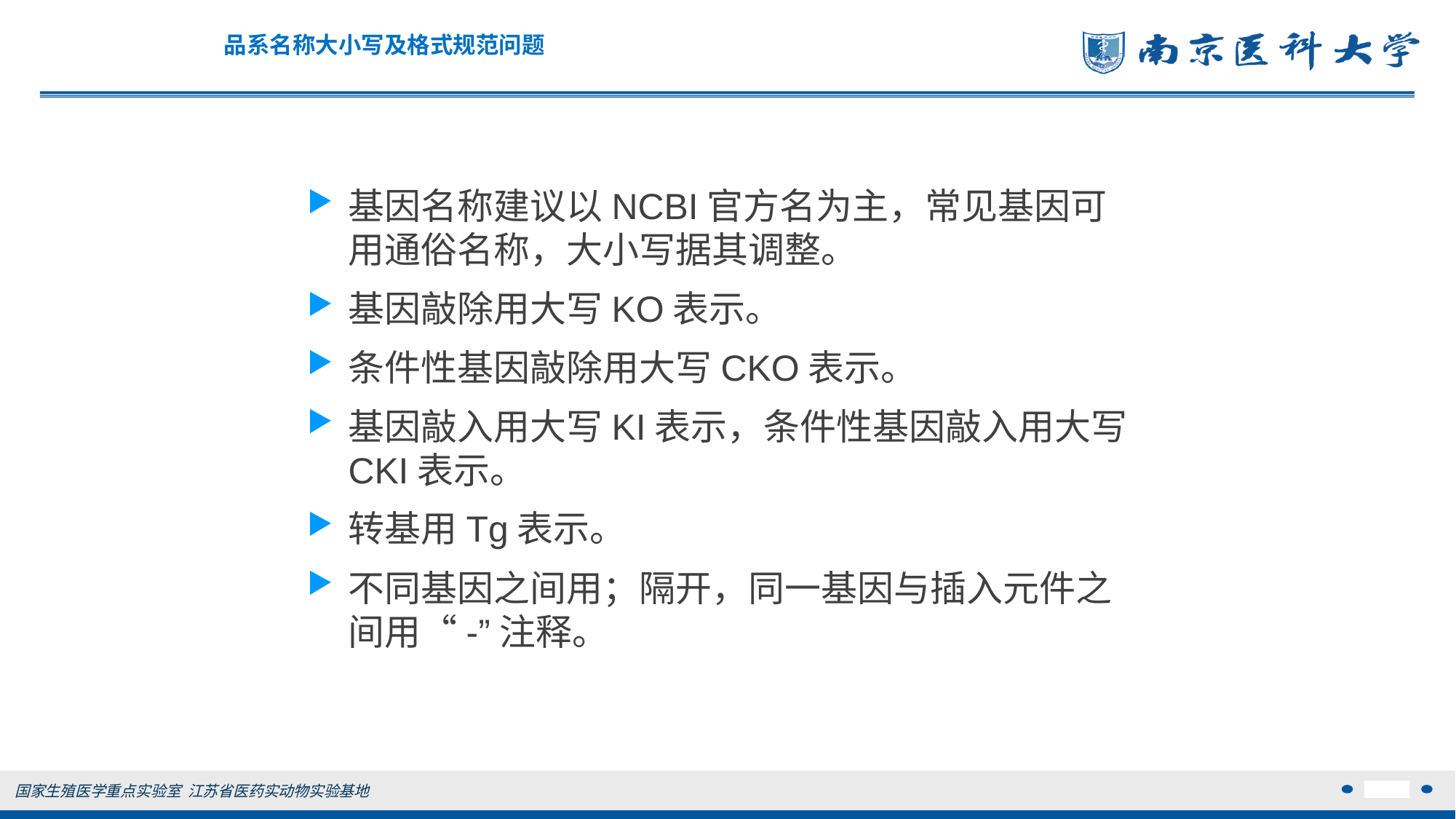

品系名称大小写及格式规范问题
基因名称建议以NCBI官方名为主，常见基因可用通俗名称，大小写据其调整。
基因敲除用大写KO表示。
条件性基因敲除用大写CKO表示。
基因敲入用大写KI表示，条件性基因敲入用大写CKI表示。
转基用Tg表示。
不同基因之间用；隔开，同一基因与插入元件之间用“-”注释。